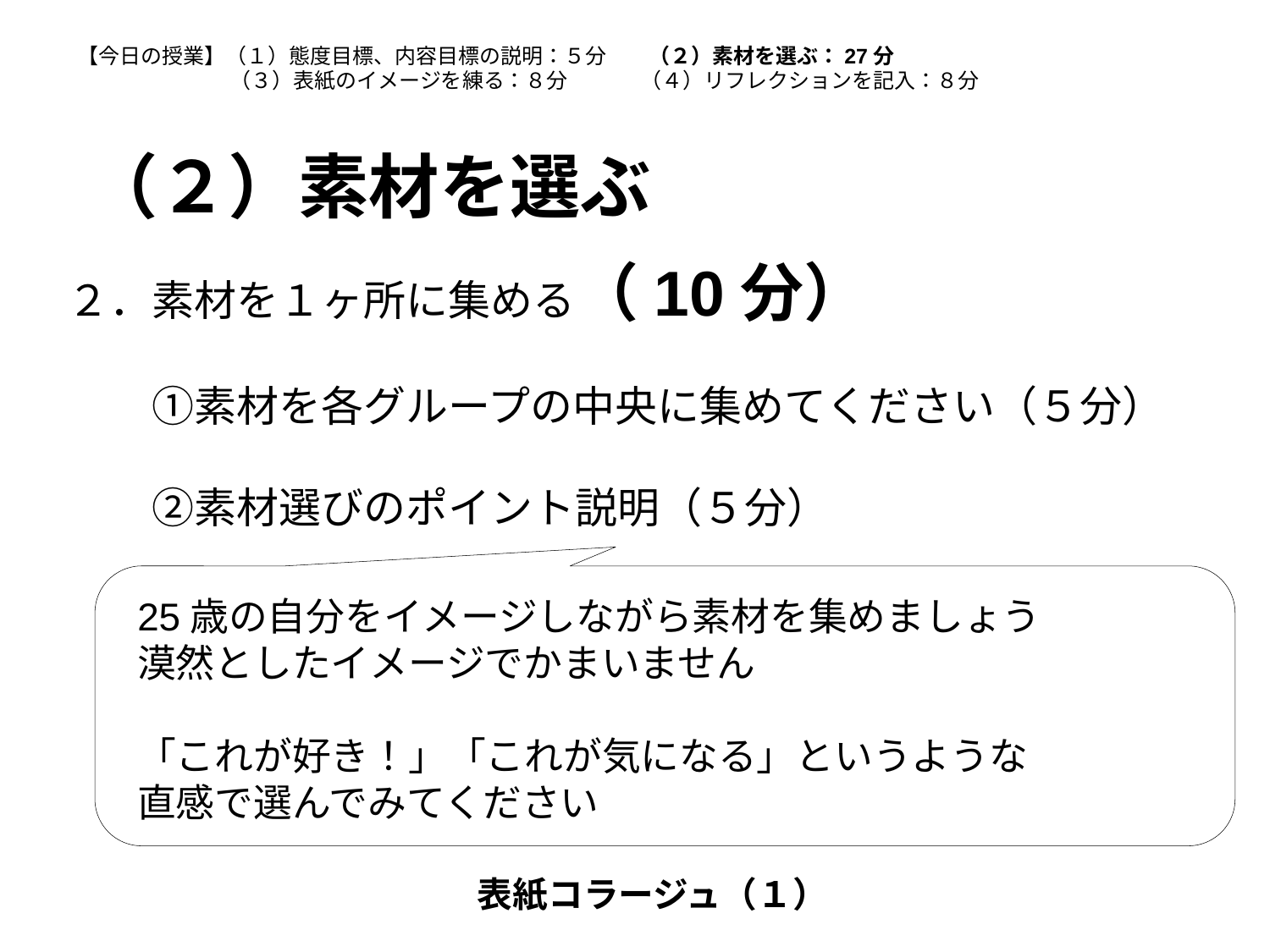

【今日の授業】（１）態度目標、内容目標の説明：５分　　（２）素材を選ぶ：27分
　　　　　　　 （３）表紙のイメージを練る：８分　　  　（４）リフレクションを記入：８分
（２）素材を選ぶ
２．素材を１ヶ所に集める（10分）

　　①素材を各グループの中央に集めてください（５分）

　　②素材選びのポイント説明（５分）

25歳の自分をイメージしながら素材を集めましょう
漠然としたイメージでかまいません

「これが好き！」「これが気になる」というような
直感で選んでみてください
表紙コラージュ（１）